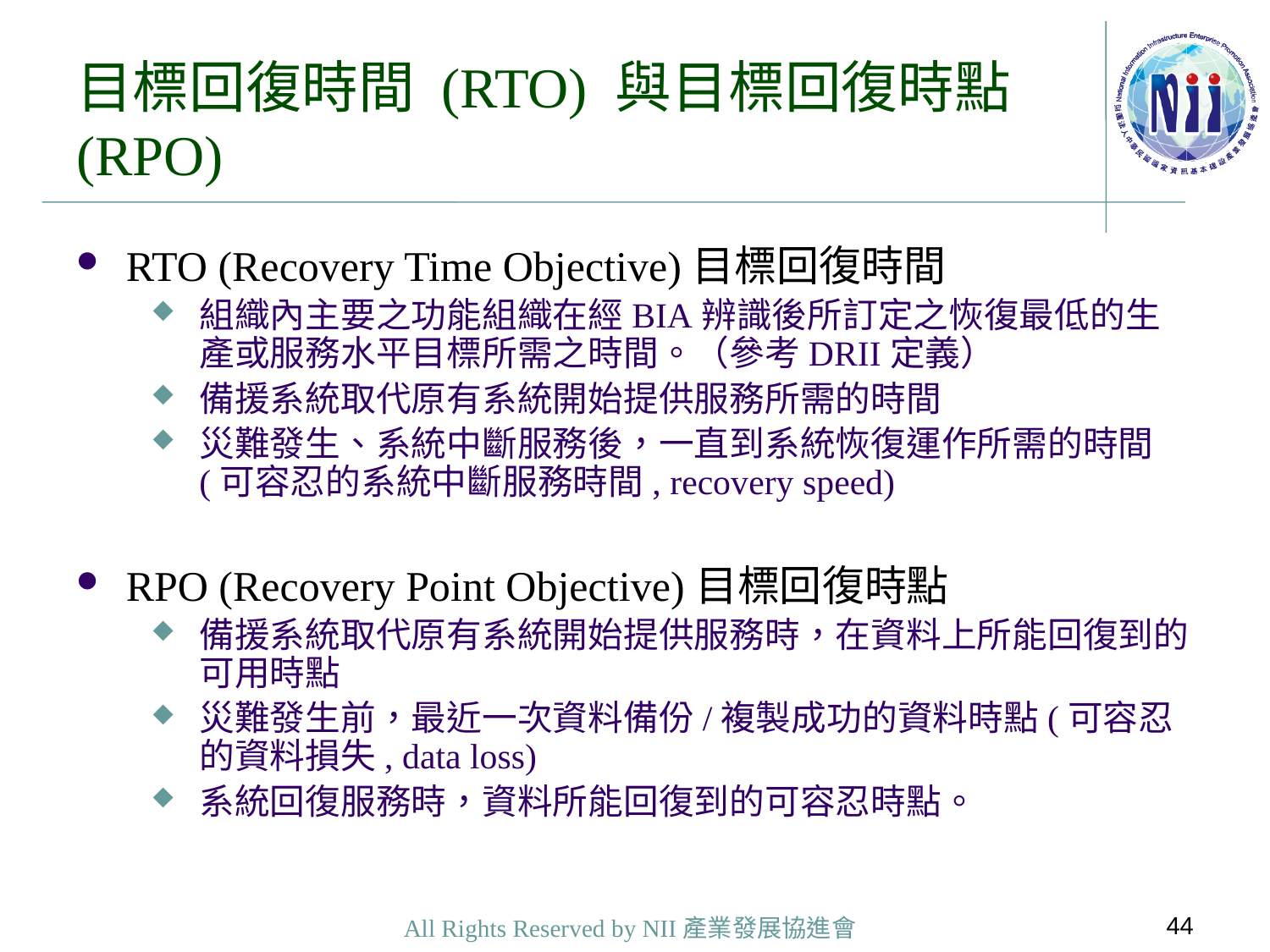

# 目標回復時間 (RTO) 與目標回復時點 (RPO)
RTO (Recovery Time Objective)目標回復時間
組織內主要之功能組織在經BIA辨識後所訂定之恢復最低的生產或服務水平目標所需之時間。（參考DRII定義）
備援系統取代原有系統開始提供服務所需的時間
災難發生、系統中斷服務後，一直到系統恢復運作所需的時間(可容忍的系統中斷服務時間, recovery speed)

RPO (Recovery Point Objective)目標回復時點
備援系統取代原有系統開始提供服務時，在資料上所能回復到的可用時點
災難發生前，最近一次資料備份/複製成功的資料時點(可容忍的資料損失, data loss)
系統回復服務時，資料所能回復到的可容忍時點。
44
All Rights Reserved by NII產業發展協進會